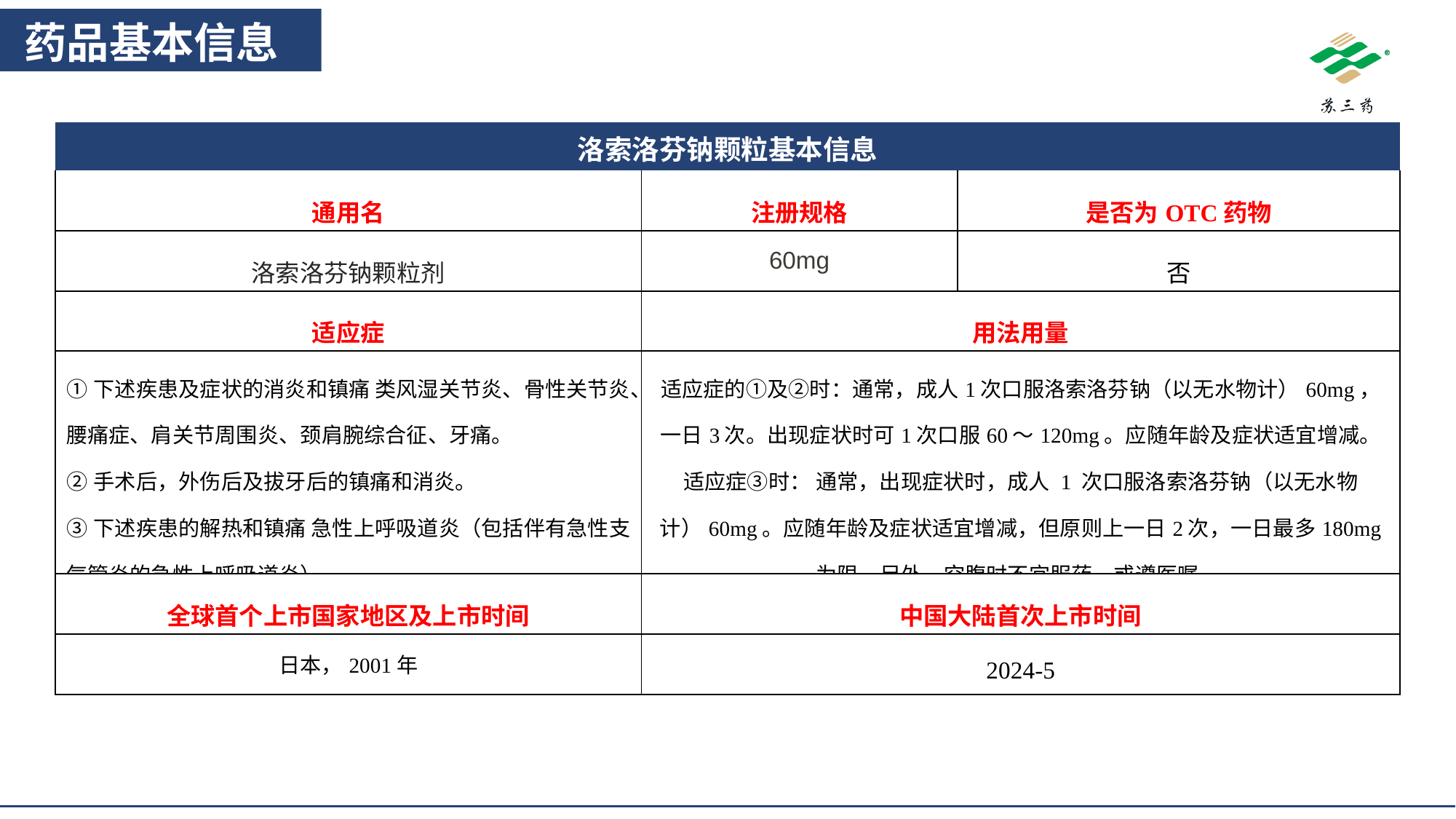

药品基本信息
| 洛索洛芬钠颗粒基本信息 |  |  |
| --- | --- | --- |
| 通用名 | 注册规格 | 是否为OTC药物 |
| 洛索洛芬钠颗粒剂 | 60mg | 否 |
| 适应症 | 用法用量 |  |
| ①下述疾患及症状的消炎和镇痛 类风湿关节炎、骨性关节炎、腰痛症、肩关节周围炎、颈肩腕综合征、牙痛。 ②手术后，外伤后及拔牙后的镇痛和消炎。 ③下述疾患的解热和镇痛 急性上呼吸道炎（包括伴有急性支气管炎的急性上呼吸道炎）。 | 适应症的①及②时：通常，成人1次口服洛索洛芬钠（以无水物计）60mg，一日3次。出现症状时可1次口服60～120mg。应随年龄及症状适宜增减。适应症③时： 通常，出现症状时，成人 1 次口服洛索洛芬钠（以无水物计）60mg。应随年龄及症状适宜增减，但原则上一日2次，一日最多180mg 为限。另外，空腹时不宜服药，或遵医嘱。 |  |
| 全球首个上市国家地区及上市时间 | 中国大陆首次上市时间 |  |
| 日本，2001年 | 2024-5 |  |